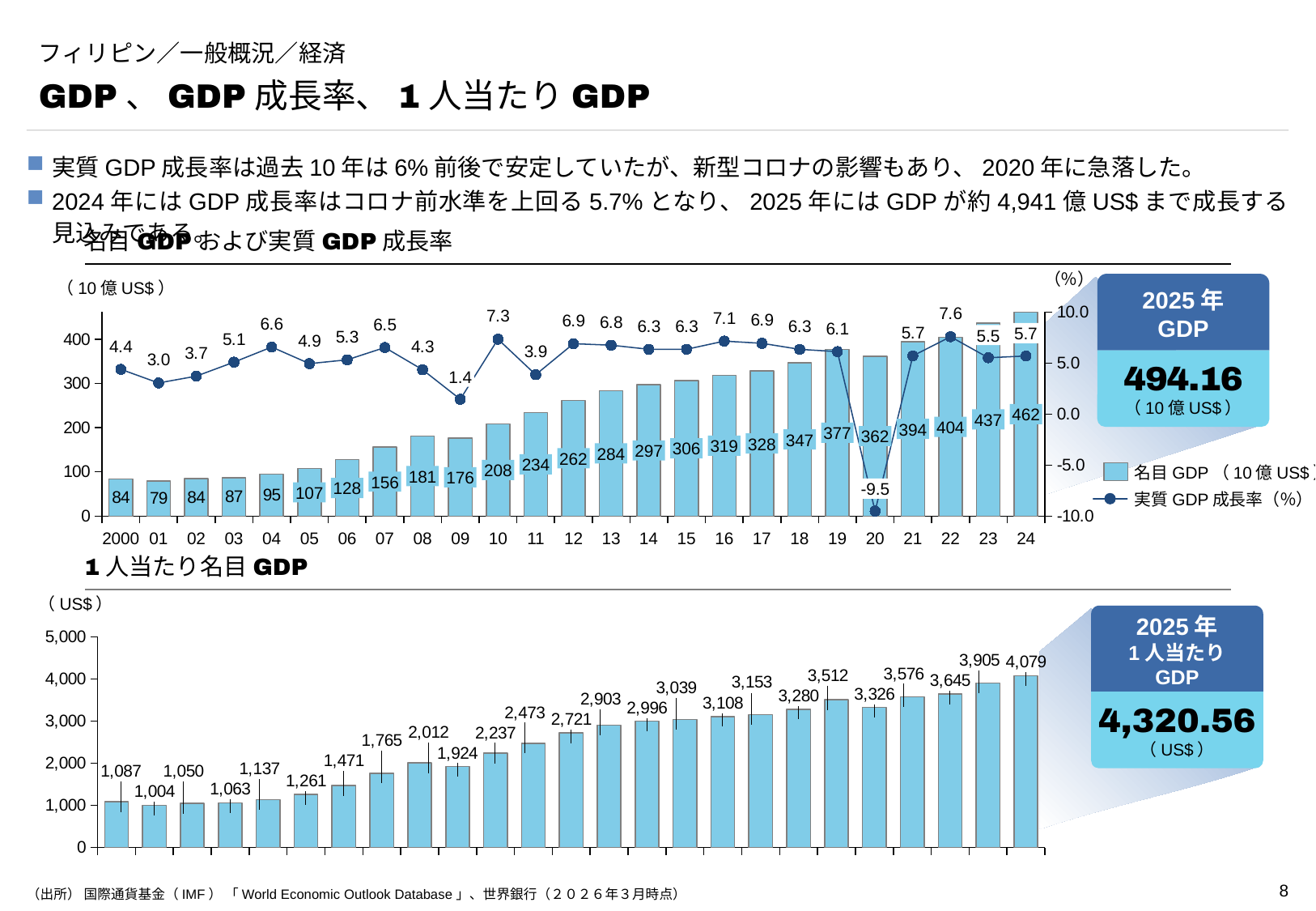

# フィリピン／一般概況／経済
GDP、GDP成長率、1人当たりGDP
実質GDP成長率は過去10年は6%前後で安定していたが、新型コロナの影響もあり、2020年に急落した。
2024年にはGDP成長率はコロナ前水準を上回る5.7%となり、2025年にはGDPが約4,941億US$まで成長する見込みである。
名目GDPおよび実質GDP成長率
（％）
2025年
GDP

（10億US$）

### Chart

| Category |  |  |
|---|---|---|
5.7
5.5
494.16
（10億US$）
1.4
462
437
404
394
377
362
347
328
319
306
297
284
262
234
208
名目GDP（10億US$）

181
176
156
128
-9.5
107
実質GDP成長率（％）

2000
01
02
03
04
05
06
07
08
09
10
11
12
13
14
15
16
17
18
19
20
21
22
23
24
1人当たり名目GDP
（US$）
2025年
1人当たり
GDP

### Chart

| Category |  |
|---|---|
4,320.56
（US$）
（出所） 国際通貨基金（IMF） 「World Economic Outlook Database」、世界銀行（２０２６年３月時点）